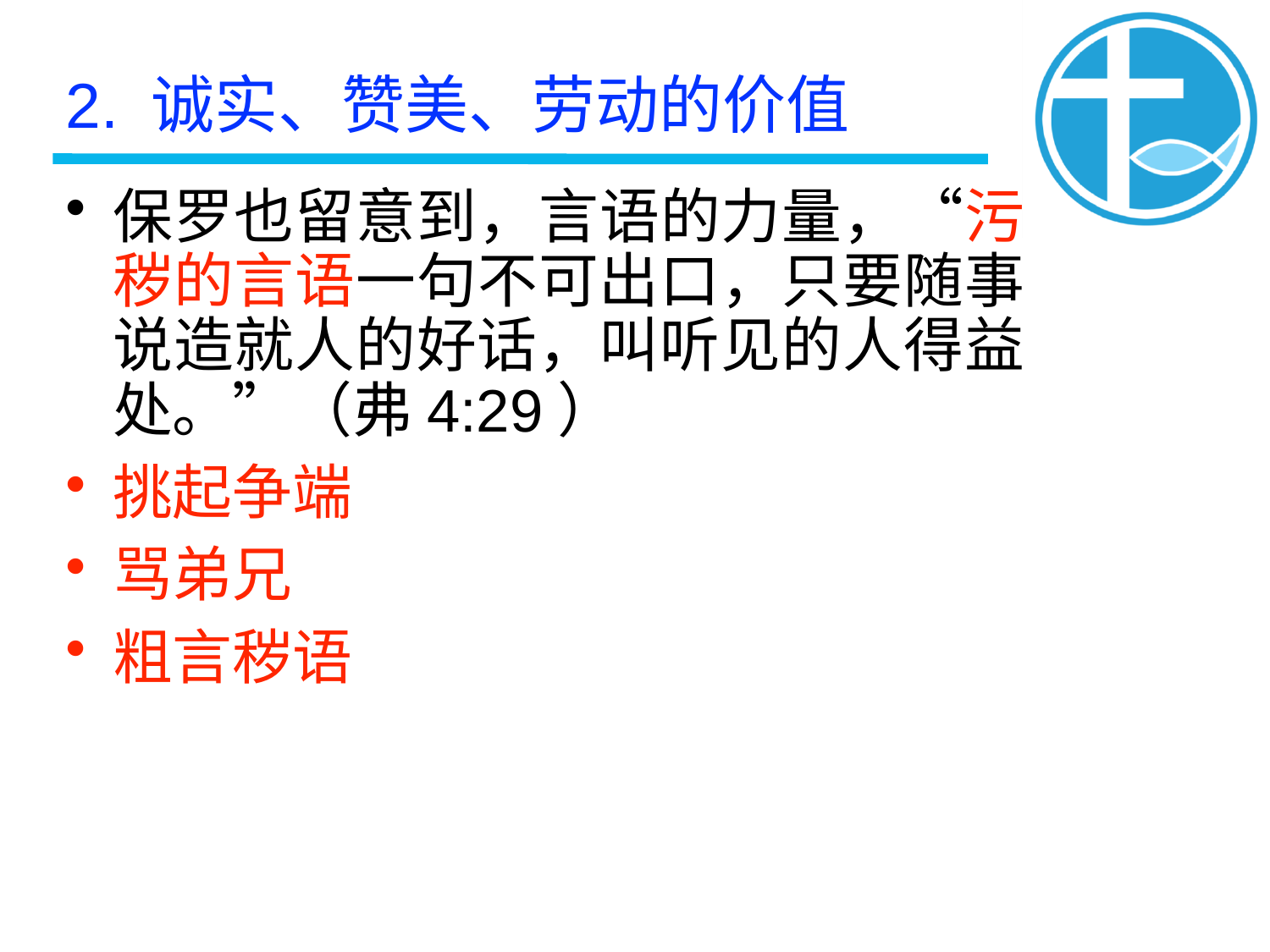

2. 诚实、赞美、劳动的价值
保罗也留意到，言语的力量，“污秽的言语一句不可出口，只要随事说造就人的好话，叫听见的人得益处。”（弗4:29）
挑起争端
骂弟兄
粗言秽语